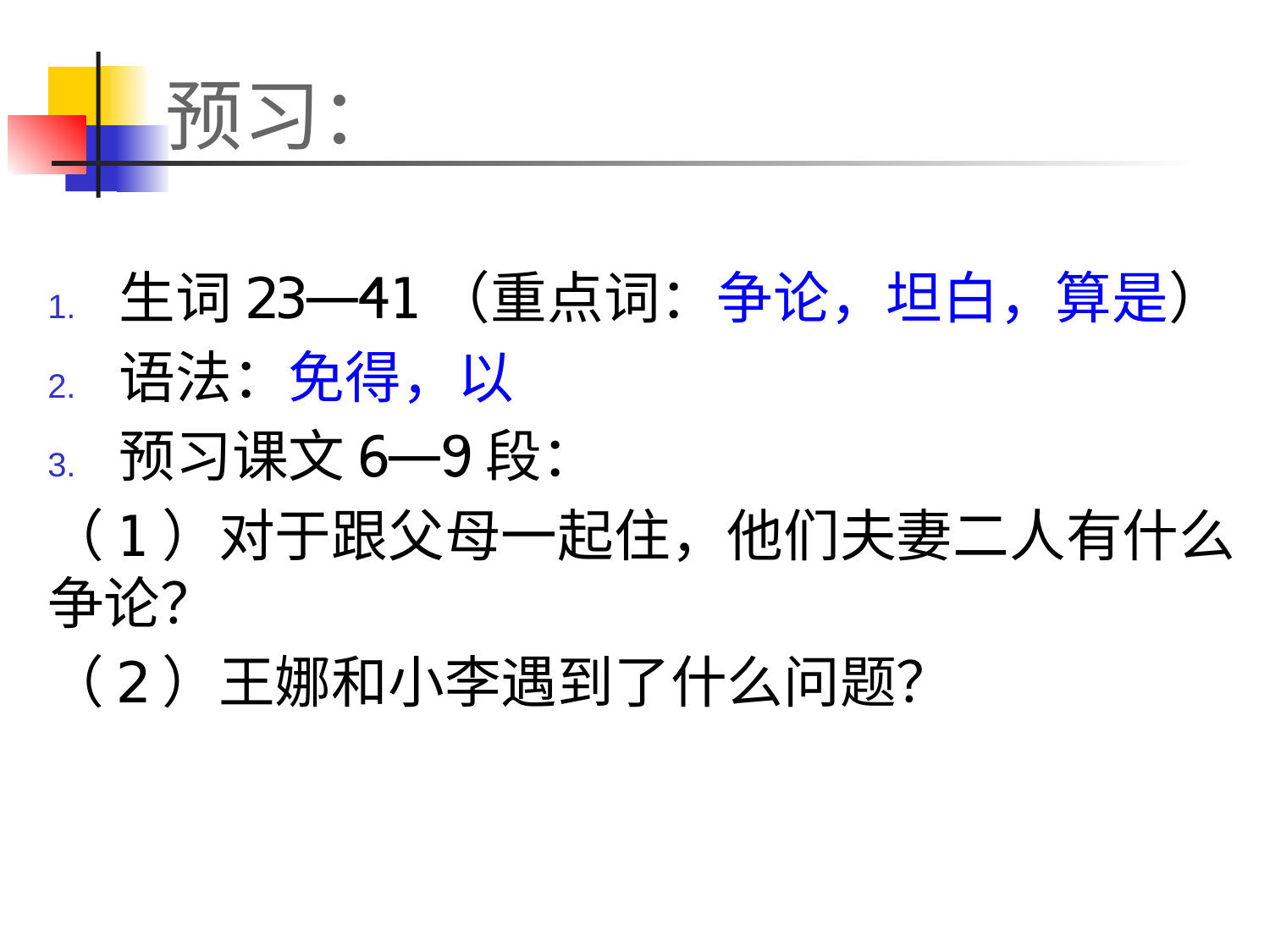

# 预习：
生词23—41（重点词：争论，坦白，算是）
语法：免得，以
预习课文6—9段：
（1）对于跟父母一起住，他们夫妻二人有什么争论？
（2）王娜和小李遇到了什么问题？